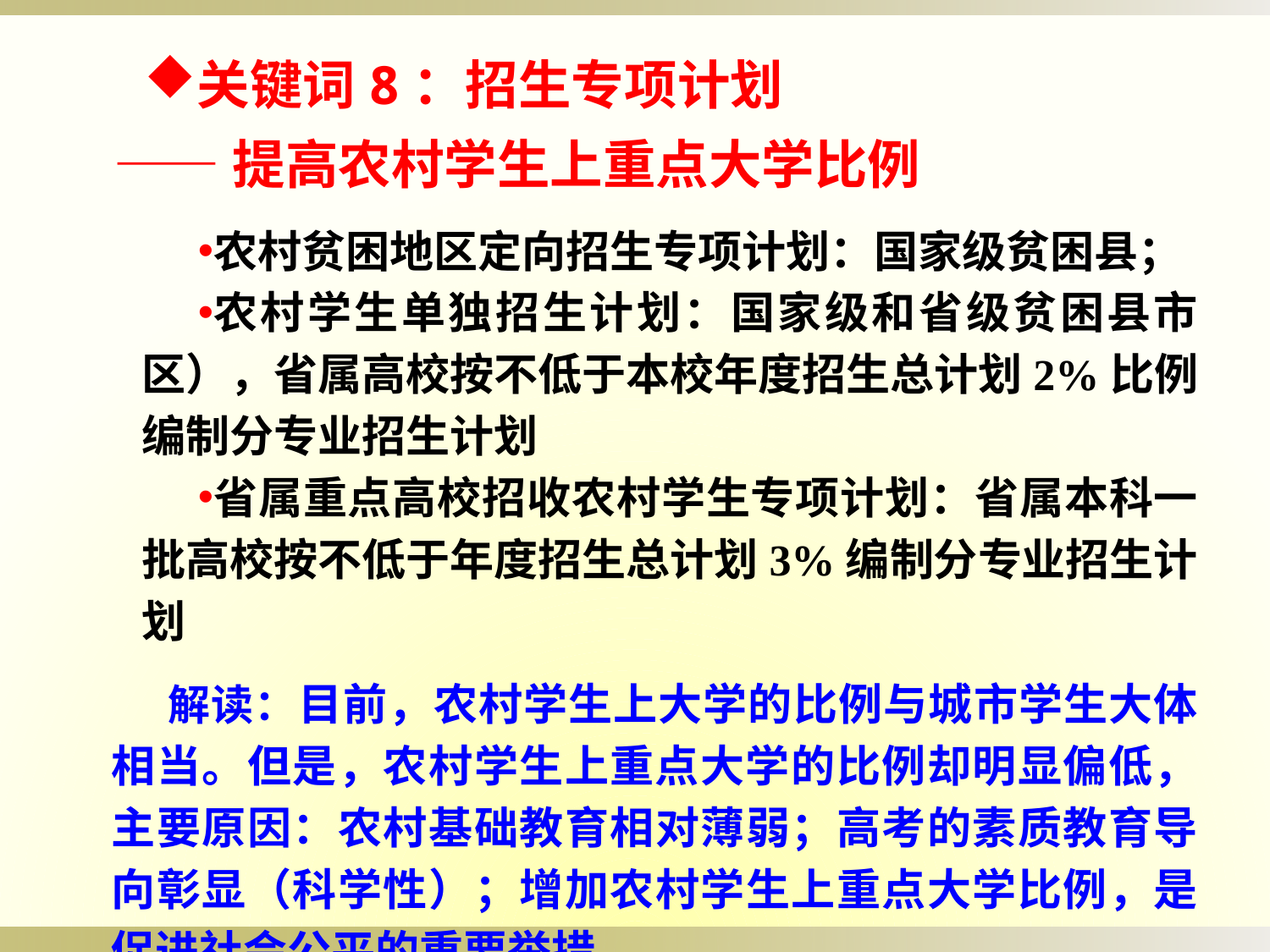

关键词8：招生专项计划
——提高农村学生上重点大学比例
农村贫困地区定向招生专项计划：国家级贫困县；
农村学生单独招生计划：国家级和省级贫困县市区），省属高校按不低于本校年度招生总计划2%比例编制分专业招生计划
省属重点高校招收农村学生专项计划：省属本科一批高校按不低于年度招生总计划3%编制分专业招生计划
解读：目前，农村学生上大学的比例与城市学生大体相当。但是，农村学生上重点大学的比例却明显偏低，主要原因：农村基础教育相对薄弱；高考的素质教育导向彰显（科学性）；增加农村学生上重点大学比例，是促进社会公平的重要举措